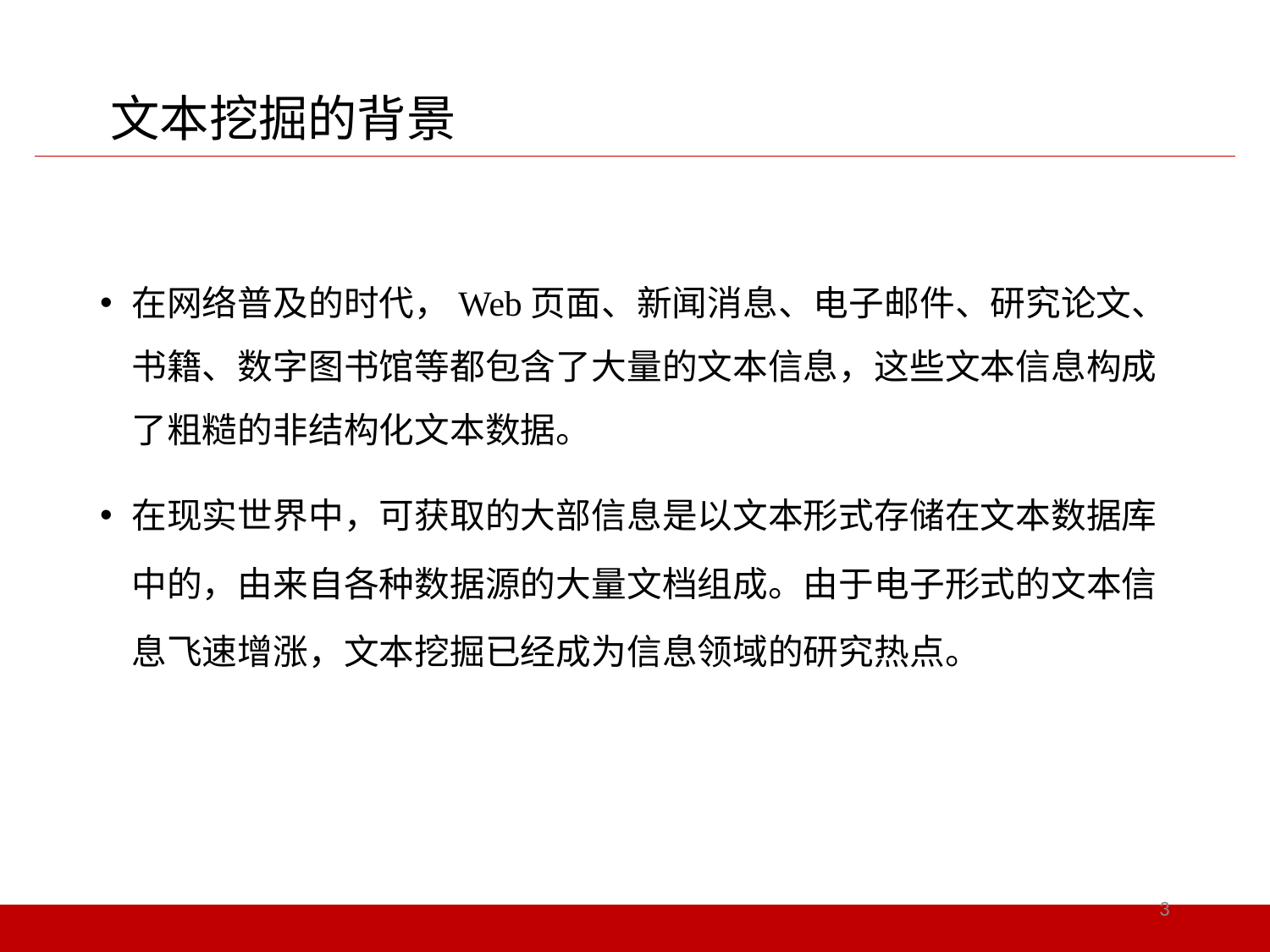

文本挖掘的背景
在网络普及的时代，Web页面、新闻消息、电子邮件、研究论文、书籍、数字图书馆等都包含了大量的文本信息，这些文本信息构成了粗糙的非结构化文本数据。
在现实世界中，可获取的大部信息是以文本形式存储在文本数据库中的，由来自各种数据源的大量文档组成。由于电子形式的文本信息飞速增涨，文本挖掘已经成为信息领域的研究热点。

3